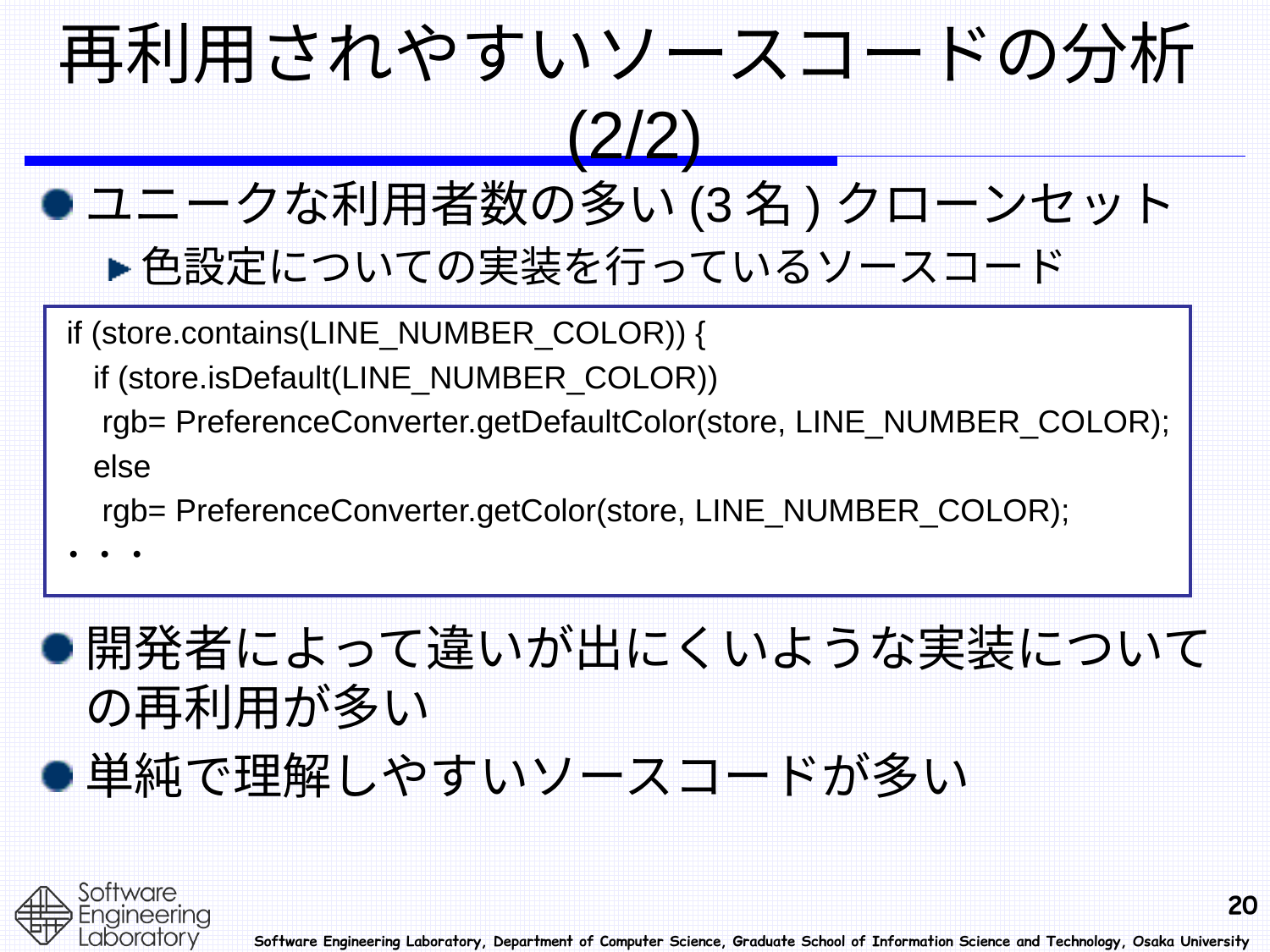

# 再利用されやすいソースコードの分析(2/2)
ユニークな利用者数の多い(3名)クローンセット
色設定についての実装を行っているソースコード

開発者によって違いが出にくいような実装についての再利用が多い
単純で理解しやすいソースコードが多い
 if (store.contains(LINE_NUMBER_COLOR)) {
    if (store.isDefault(LINE_NUMBER_COLOR))
     rgb= PreferenceConverter.getDefaultColor(store, LINE_NUMBER_COLOR);
    else
     rgb= PreferenceConverter.getColor(store, LINE_NUMBER_COLOR);
・・・